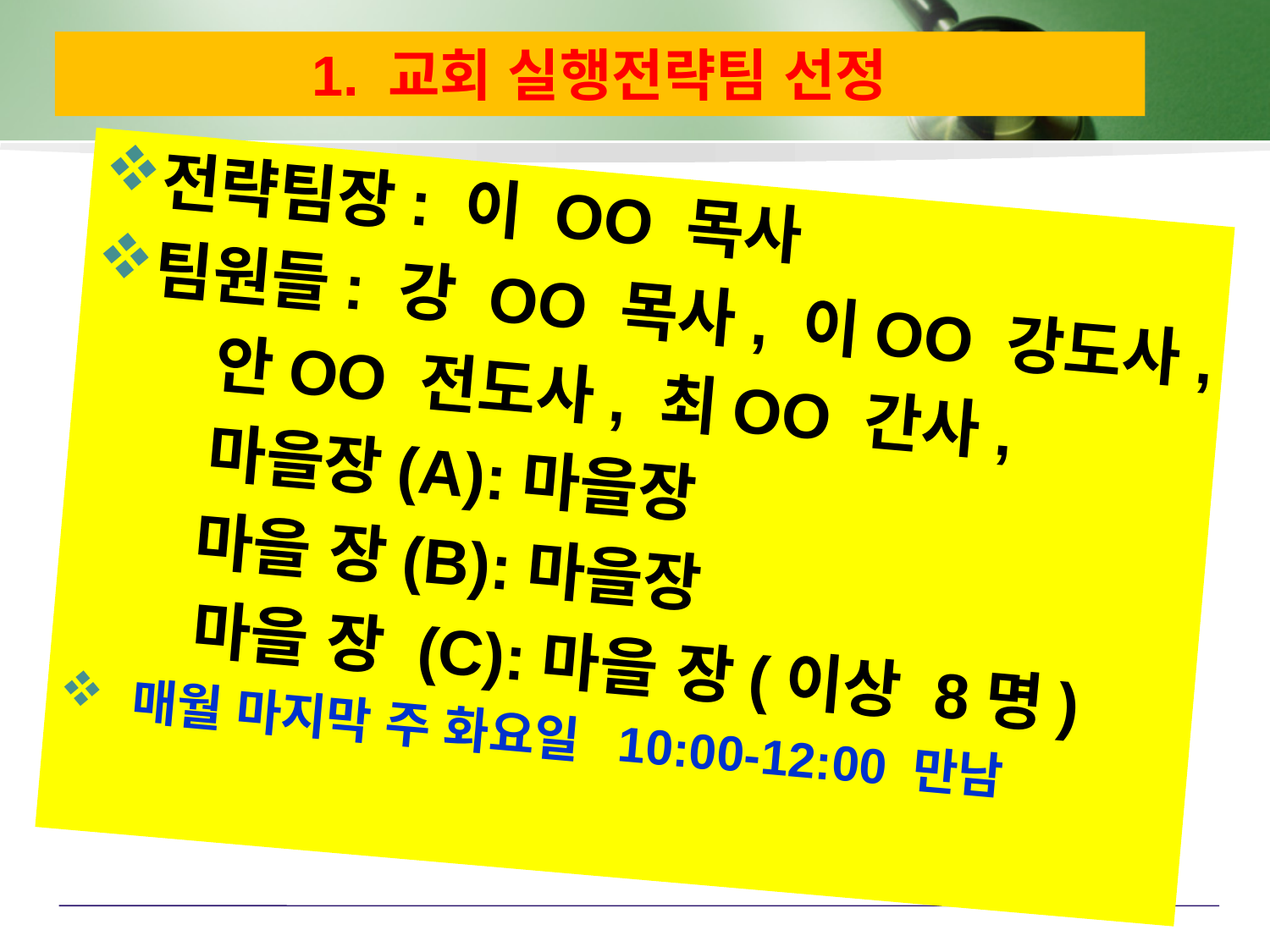

# 1. 교회 실행전략팀 선정
전략팀장: 이 OO 목사
팀원들: 강 OO 목사, 이OO 강도사,
	안OO 전도사, 최OO 간사,
	마을장(A):마을장
      마을 장(B):마을장
	마을 장 (C):마을 장(이상 8명)
 매월 마지막 주 화요일  10:00-12:00 만남